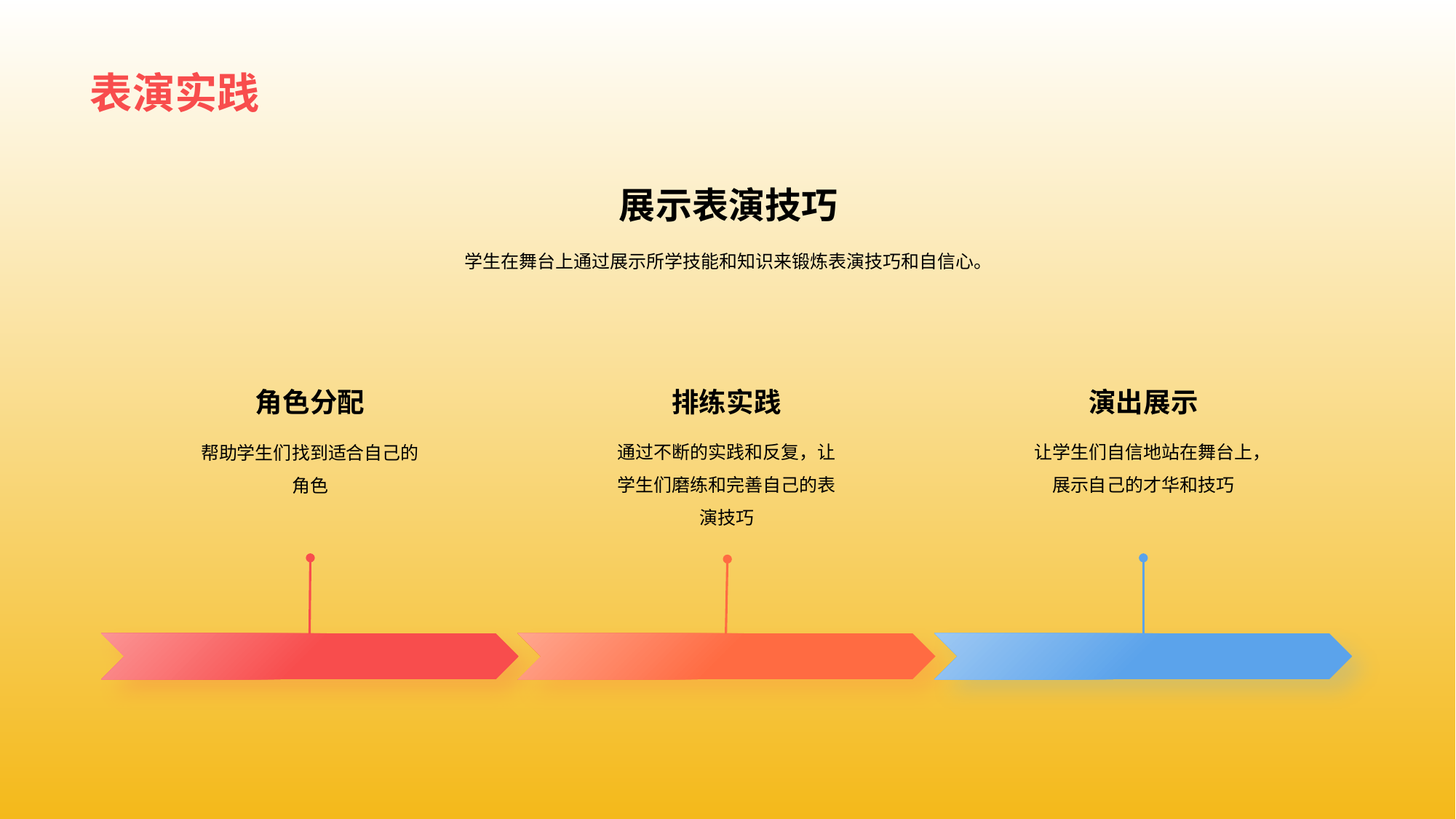

# 表 演实践
展 示表演技巧
学生在舞 台上通过展示所学技能和知识来锻炼表演技巧和自信心。
角色 分配
帮助学生们找到适合自己的 角色

排练 实践
通过不断的实践和反复，让学生们磨练和完 善自己的表演技巧

演出 展示
让学生们自信地站在舞台上，展示自 己的才华和技巧